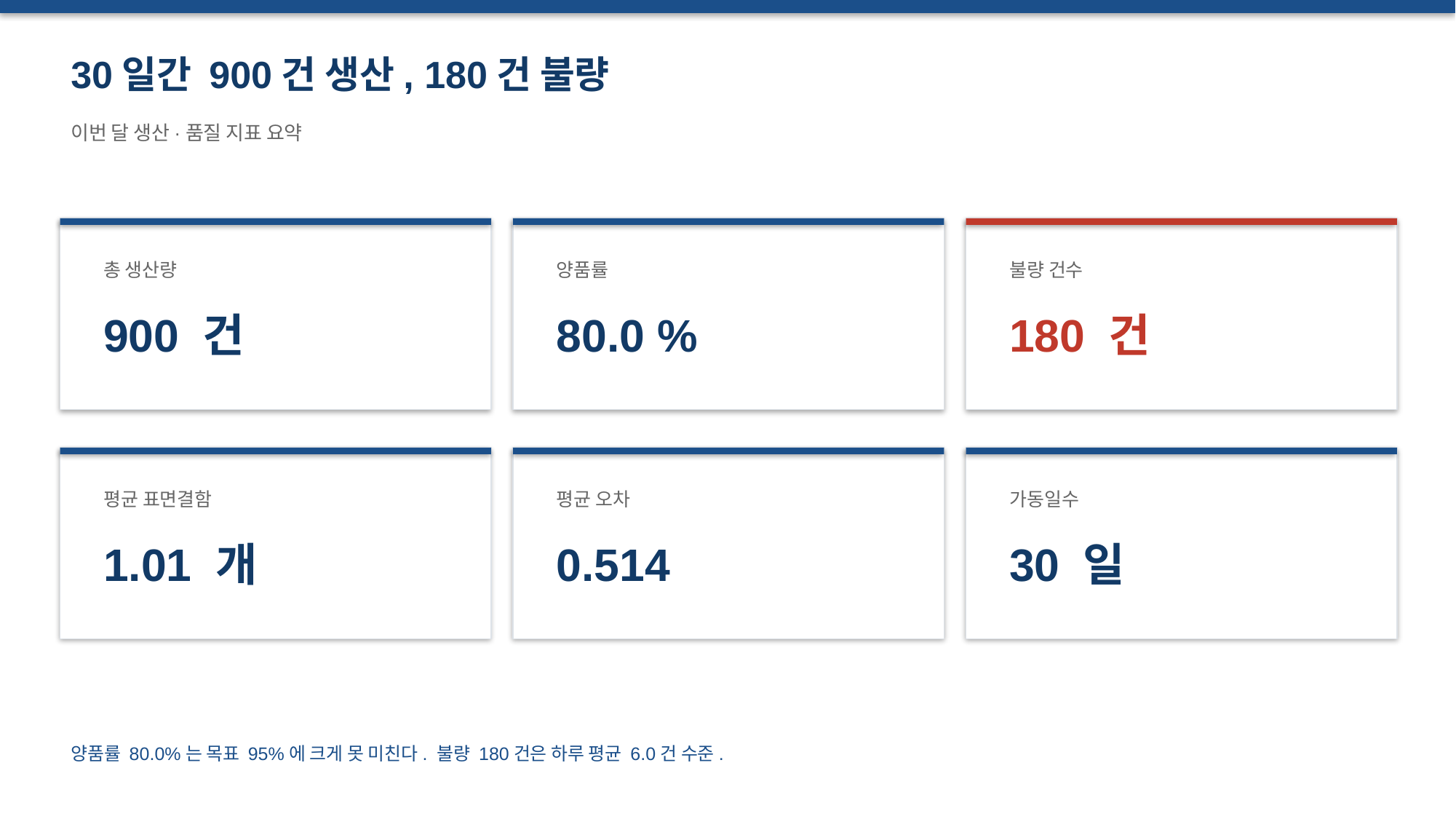

30일간 900건 생산, 180건 불량
이번 달 생산·품질 지표 요약

총 생산량
양품률
불량 건수
900 건
80.0 %
180 건

평균 표면결함
평균 오차
가동일수
1.01 개
0.514
30 일
양품률 80.0%는 목표 95%에 크게 못 미친다. 불량 180건은 하루 평균 6.0건 수준.